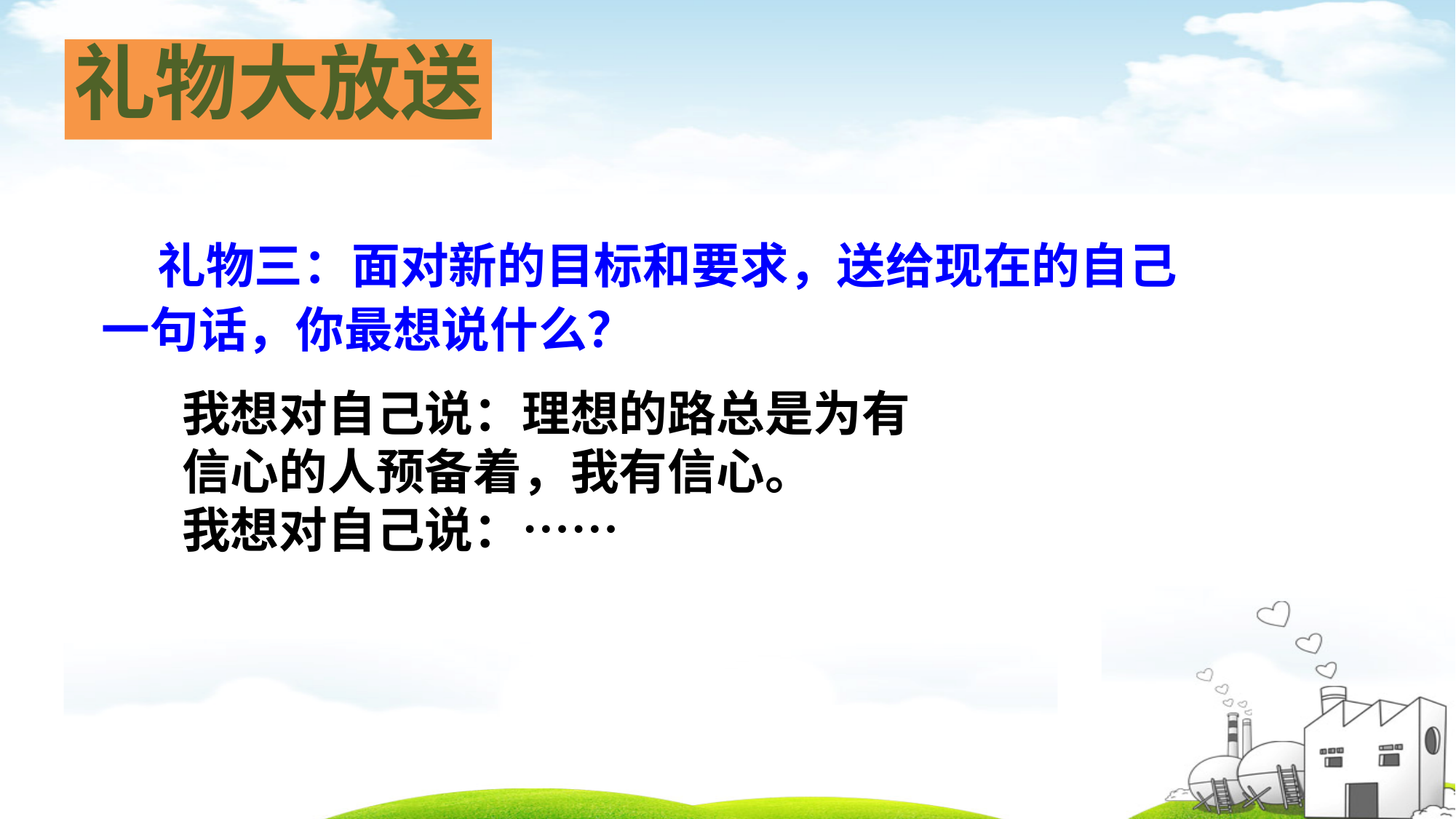

礼物大放送
    礼物三：面对新的目标和要求，送给现在的自己一句话，你最想说什么？
我想对自己说：理想的路总是为有信心的人预备着，我有信心。
我想对自己说：……